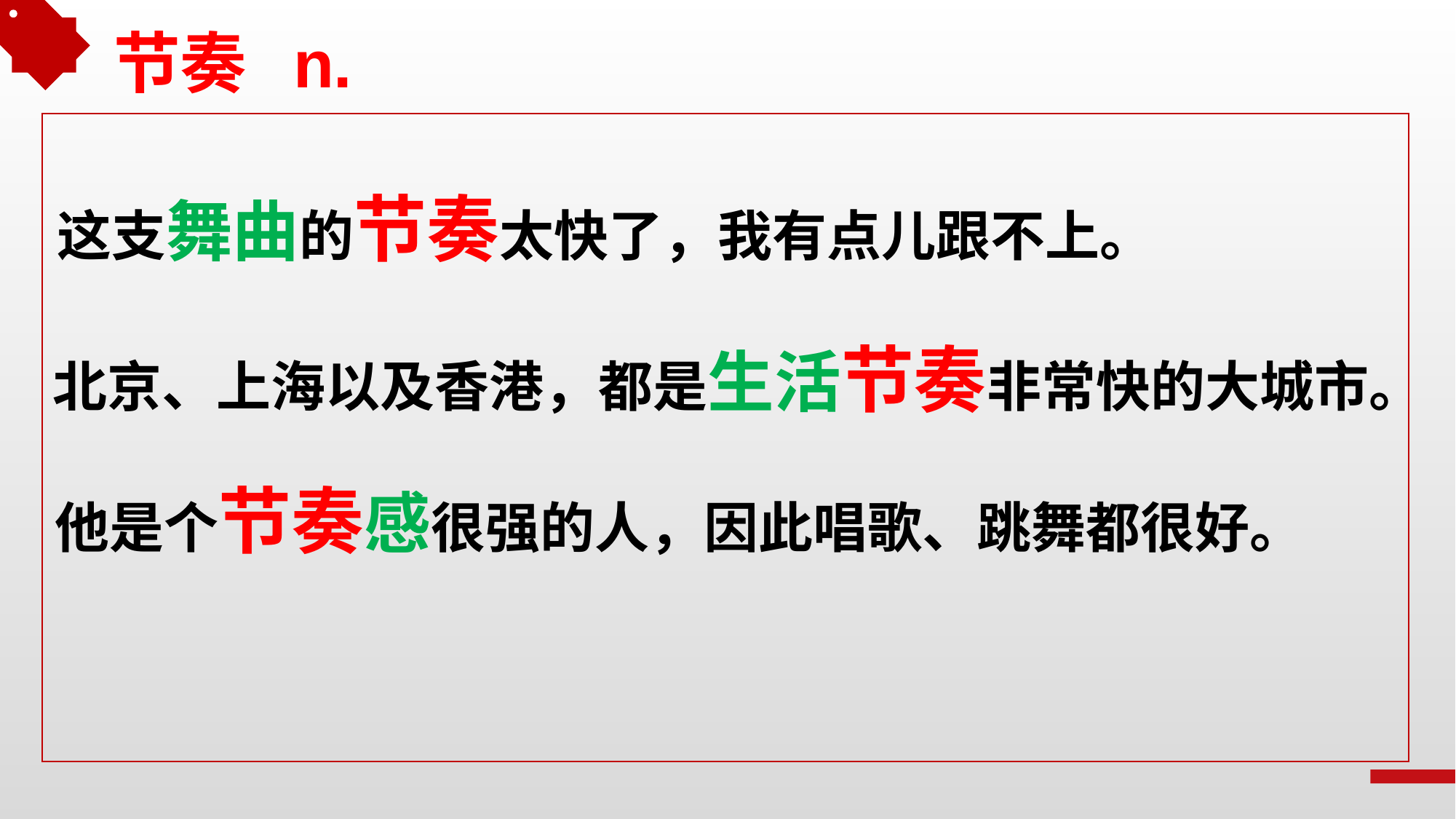

节奏  n.

这支舞曲的节奏太快了，我有点儿跟不上。
北京、上海以及香港，都是生活节奏非常快的大城市。
他是个节奏感很强的人，因此唱歌、跳舞都很好。